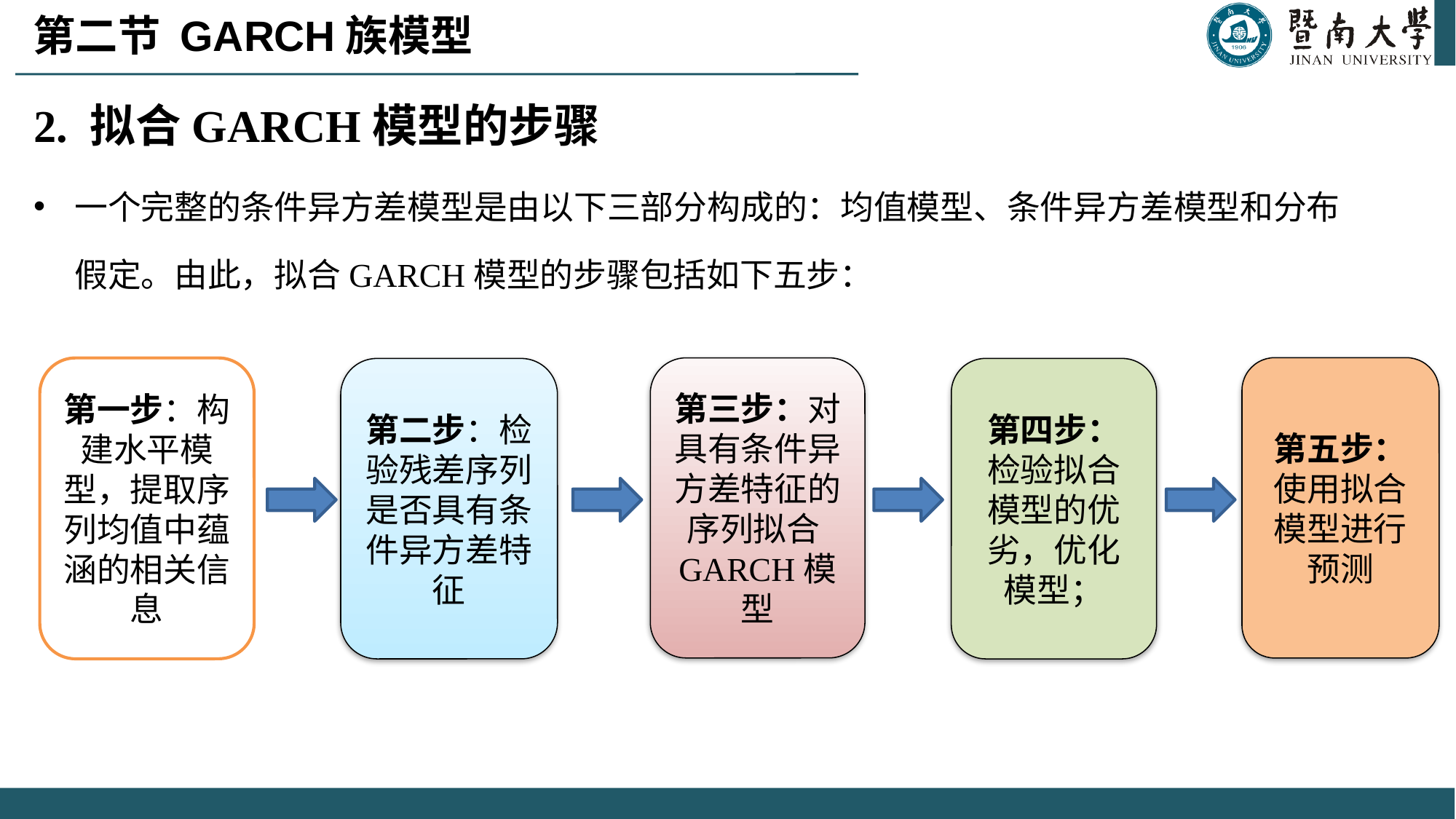

第二节 GARCH族模型
2. 拟合GARCH模型的步骤
一个完整的条件异方差模型是由以下三部分构成的：均值模型、条件异方差模型和分布假定。由此，拟合GARCH模型的步骤包括如下五步：

第五步：使用拟合模型进行预测
第一步：构建水平模型，提取序列均值中蕴涵的相关信息
第三步：对具有条件异方差特征的序列拟合GARCH模型
第二步：检验残差序列是否具有条件异方差特征
第四步：检验拟合模型的优劣，优化模型；